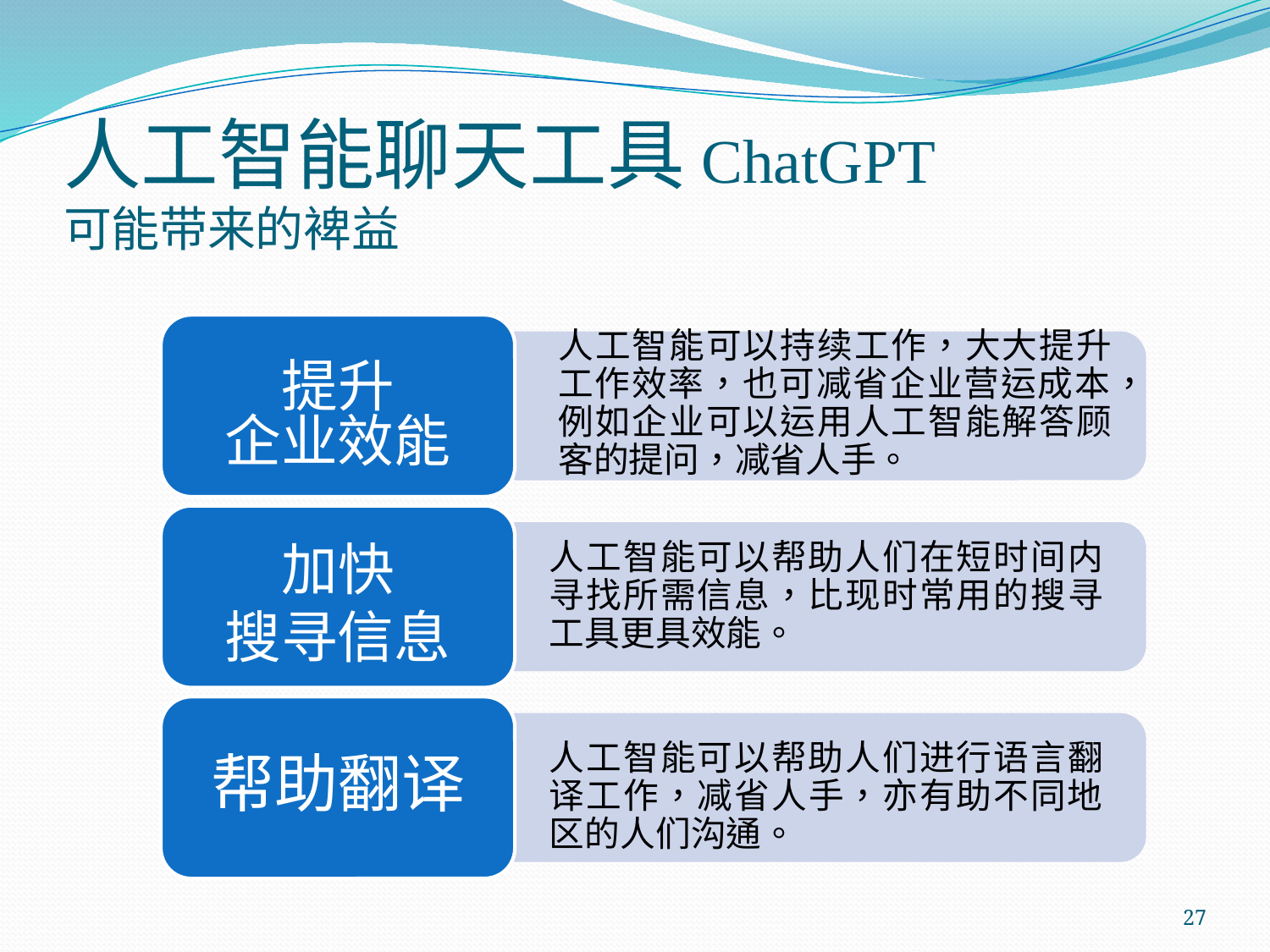

# 人工智能聊天工具ChatGPT 可能带来的裨益

提升
企业效能

人工智能可以持续工作，大大提升工作效率，也可减省企业营运成本，例如企业可以运用人工智能解答顾客的提问，减省人手。

加快
搜寻信息

人工智能可以帮助人们在短时间内寻找所需信息，比现时常用的搜寻工具更具效能。

帮助翻译

人工智能可以帮助人们进行语言翻译工作，减省人手，亦有助不同地区的人们沟通。

27